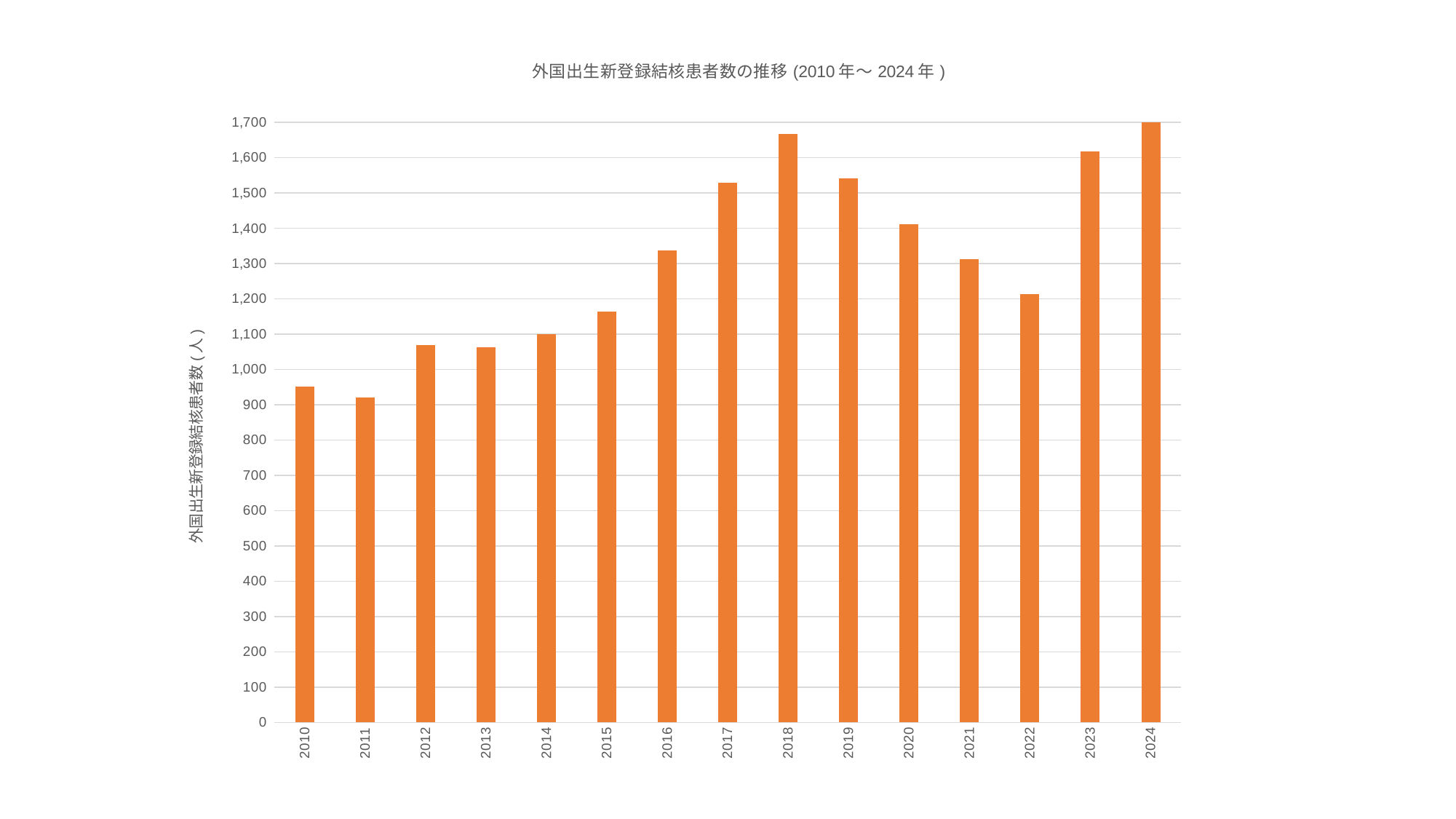

### Chart: 外国出生新登録結核患者数の推移(2010年～2024年)

| Category | 外国出生新登録結核患者数 |
|---|---|
| 2010 | 952.0 |
| 2011 | 921.0 |
| 2012 | 1069.0 |
| 2013 | 1064.0 |
| 2014 | 1101.0 |
| 2015 | 1164.0 |
| 2016 | 1338.0 |
| 2017 | 1530.0 |
| 2018 | 1667.0 |
| 2019 | 1541.0 |
| 2020 | 1411.0 |
| 2021 | 1313.0 |
| 2022 | 1214.0 |
| 2023 | 1619.0 |
| 2024 | 1980.0 |